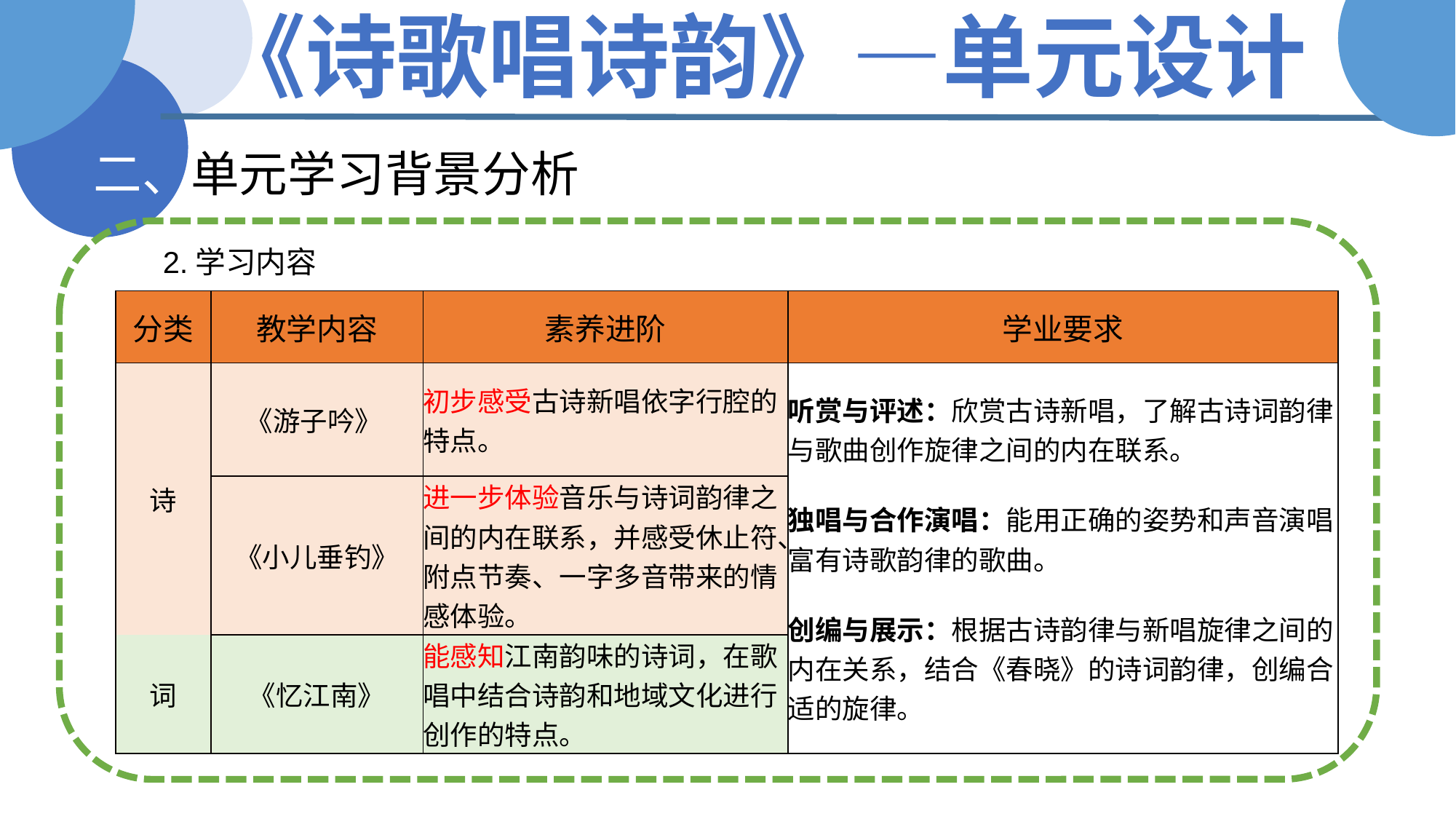

《诗歌唱诗韵》—单元设计
二、单元学习背景分析

2.学习内容
| 分类 | 教学内容 | 素养进阶 | 学业要求 |
| --- | --- | --- | --- |
| 诗 | 《游子吟》 | 初步感受古诗新唱依字行腔的特点。 | 听赏与评述：欣赏古诗新唱，了解古诗词韵律与歌曲创作旋律之间的内在联系。 独唱与合作演唱：能用正确的姿势和声音演唱富有诗歌韵律的歌曲。 创编与展示：根据古诗韵律与新唱旋律之间的内在关系，结合《春晓》的诗词韵律，创编合适的旋律。 |
|  | 《小儿垂钓》 | 进一步体验音乐与诗词韵律之间的内在联系，并感受休止符、附点节奏、一字多音带来的情感体验。 |  |
| 词 | 《忆江南》 | 能感知江南韵味的诗词，在歌唱中结合诗韵和地域文化进行创作的特点。 |  |